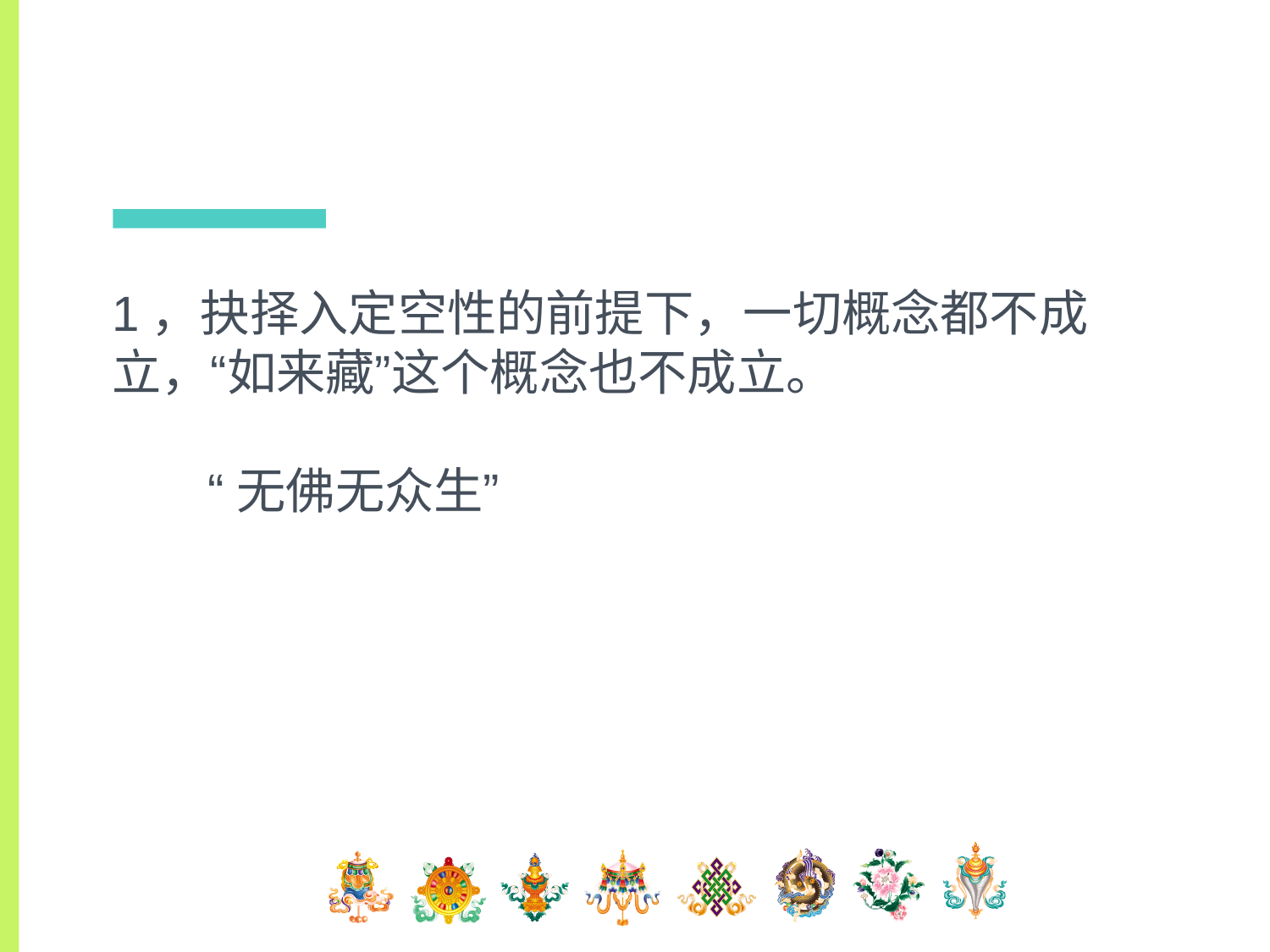

1，抉择入定空性的前提下，一切概念都不成立，“如来藏”这个概念也不成立。

       “无佛无众生”